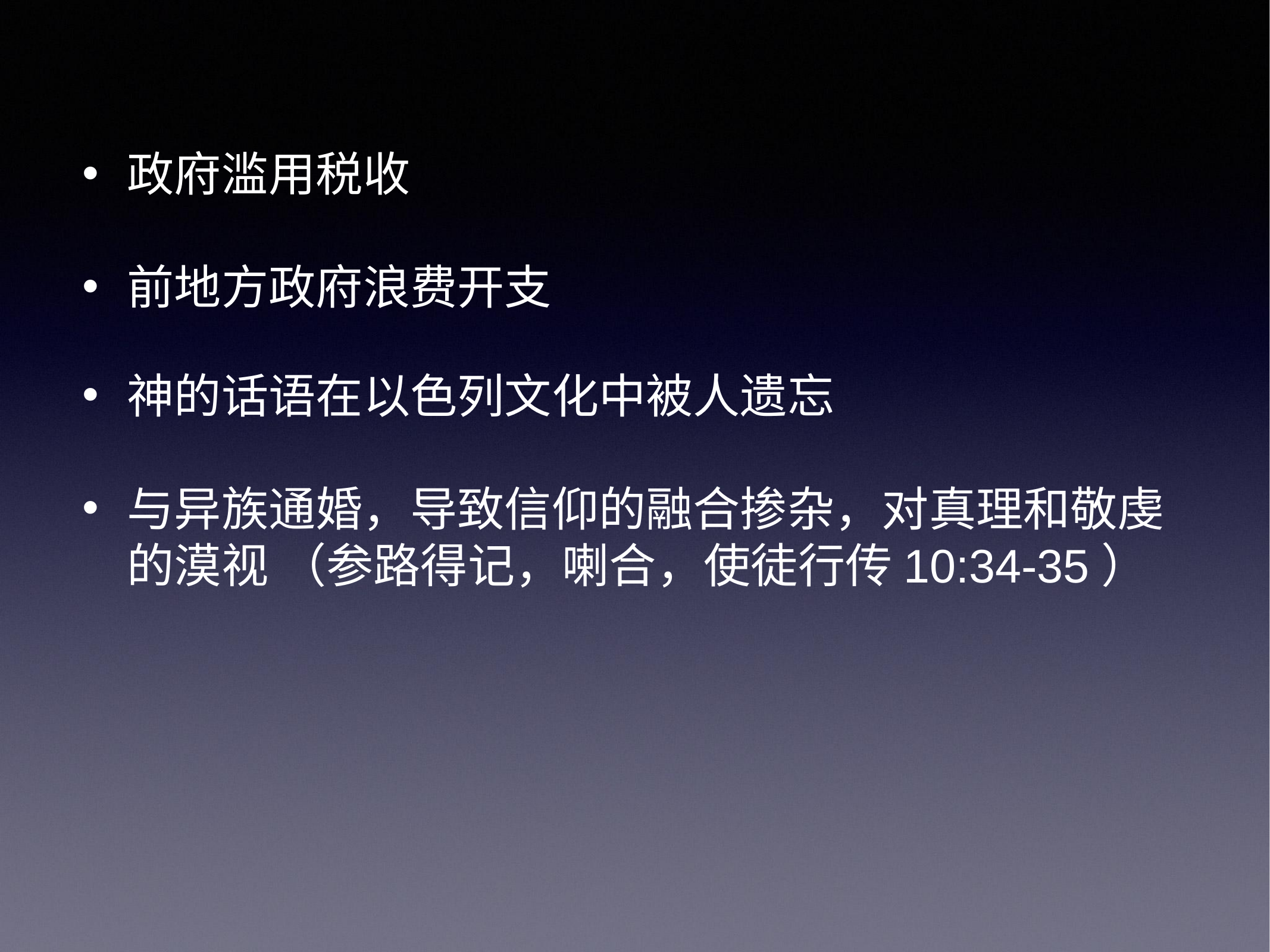

政府滥用税收

前地方政府浪费开支
神的话语在以色列文化中被人遗忘

与异族通婚，导致信仰的融合掺杂，对真理和敬虔的漠视 （参路得记，喇合，使徒行传10:34-35）